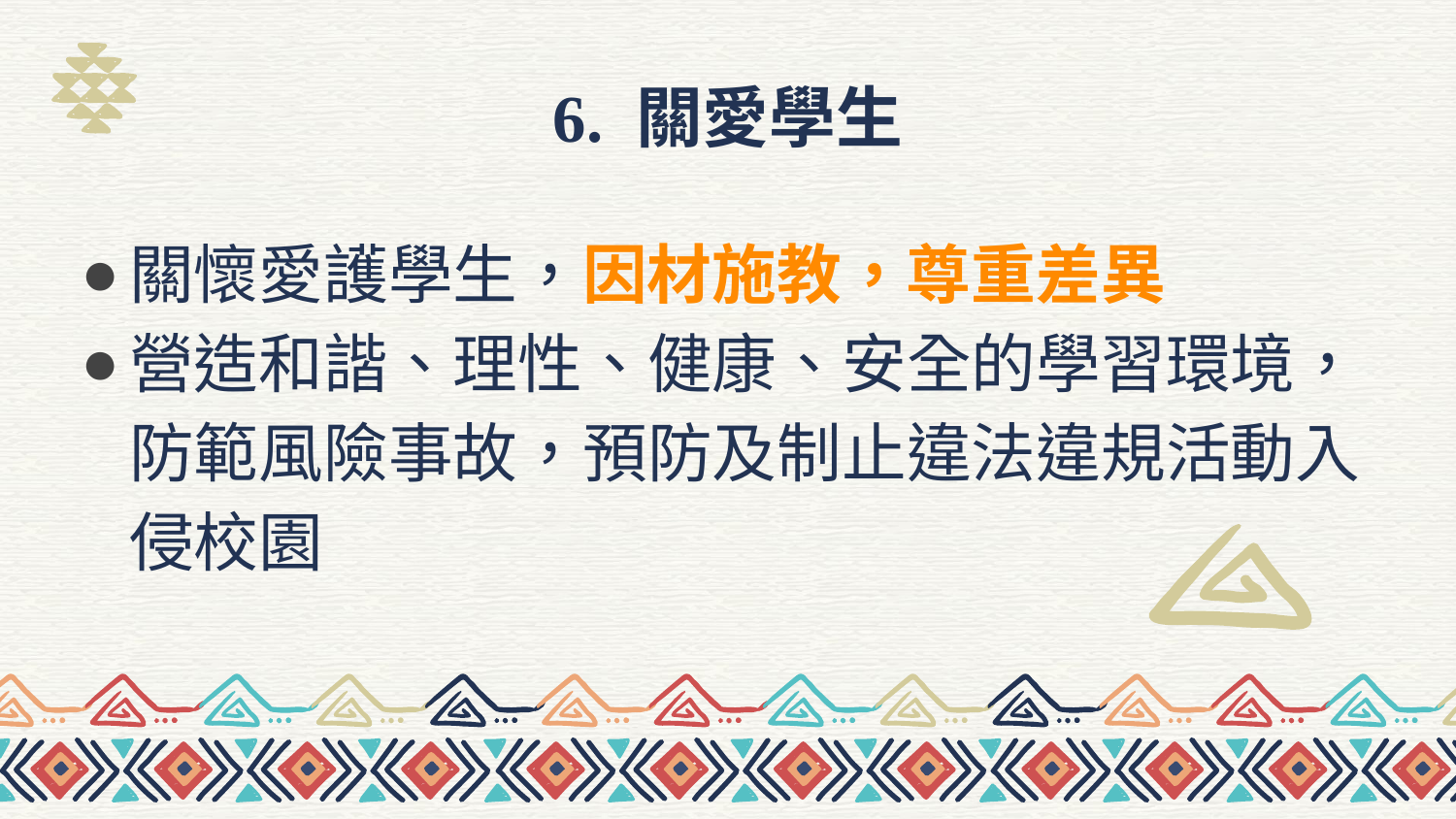

# 6. 關愛學生
關懷愛護學生，因材施教，尊重差異
營造和諧、理性、健康、安全的學習環境，防範風險事故，預防及制止違法違規活動入侵校園